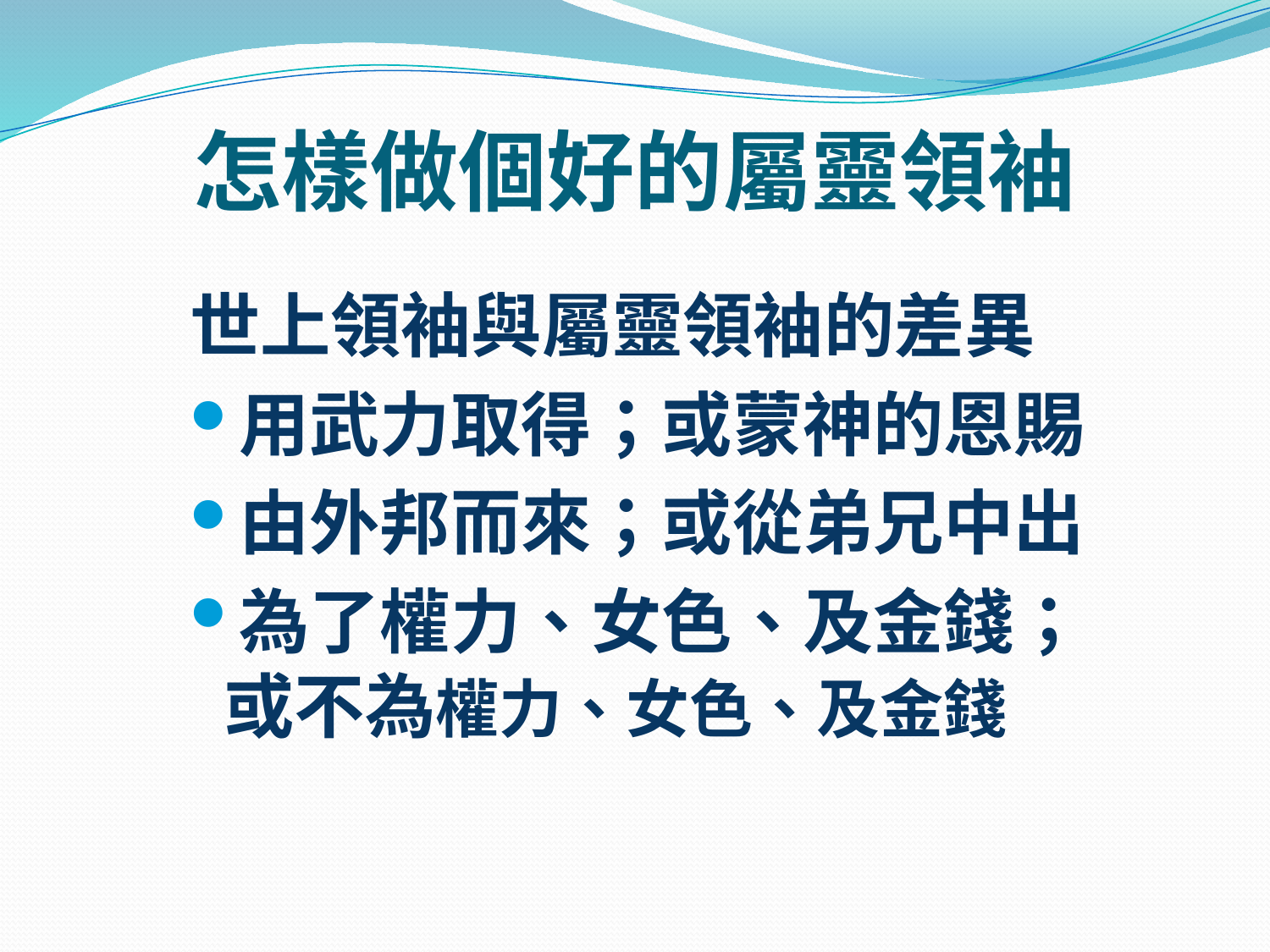

# 怎樣做個好的屬靈領袖
世上領袖與屬靈領袖的差異
用武力取得；或蒙神的恩賜
由外邦而來；或從弟兄中出
為了權力、女色、及金錢；或不為權力、女色、及金錢